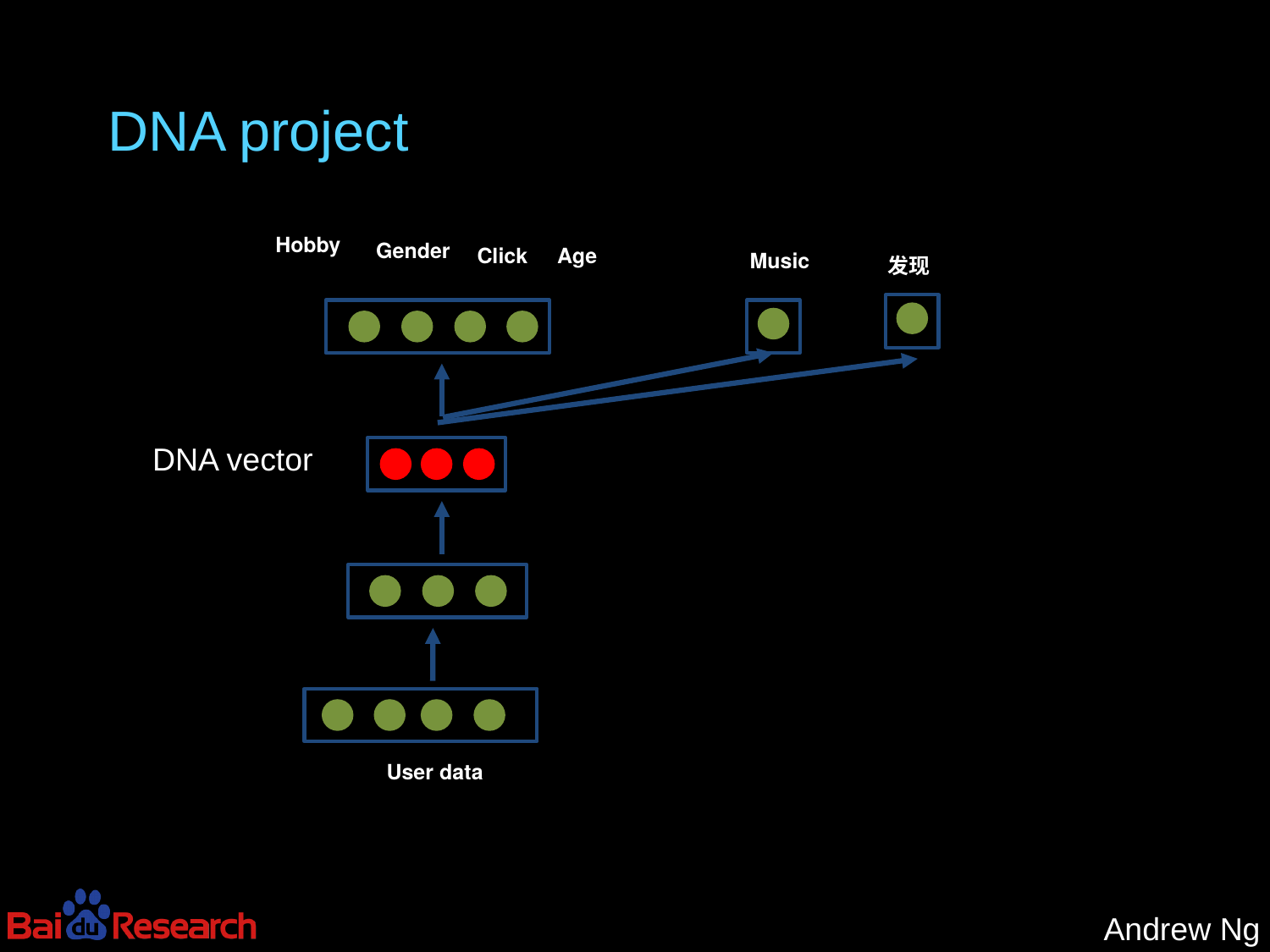

# DNA project
Hobby
Gender
Click
Age
Music
发现

DNA vector

User data